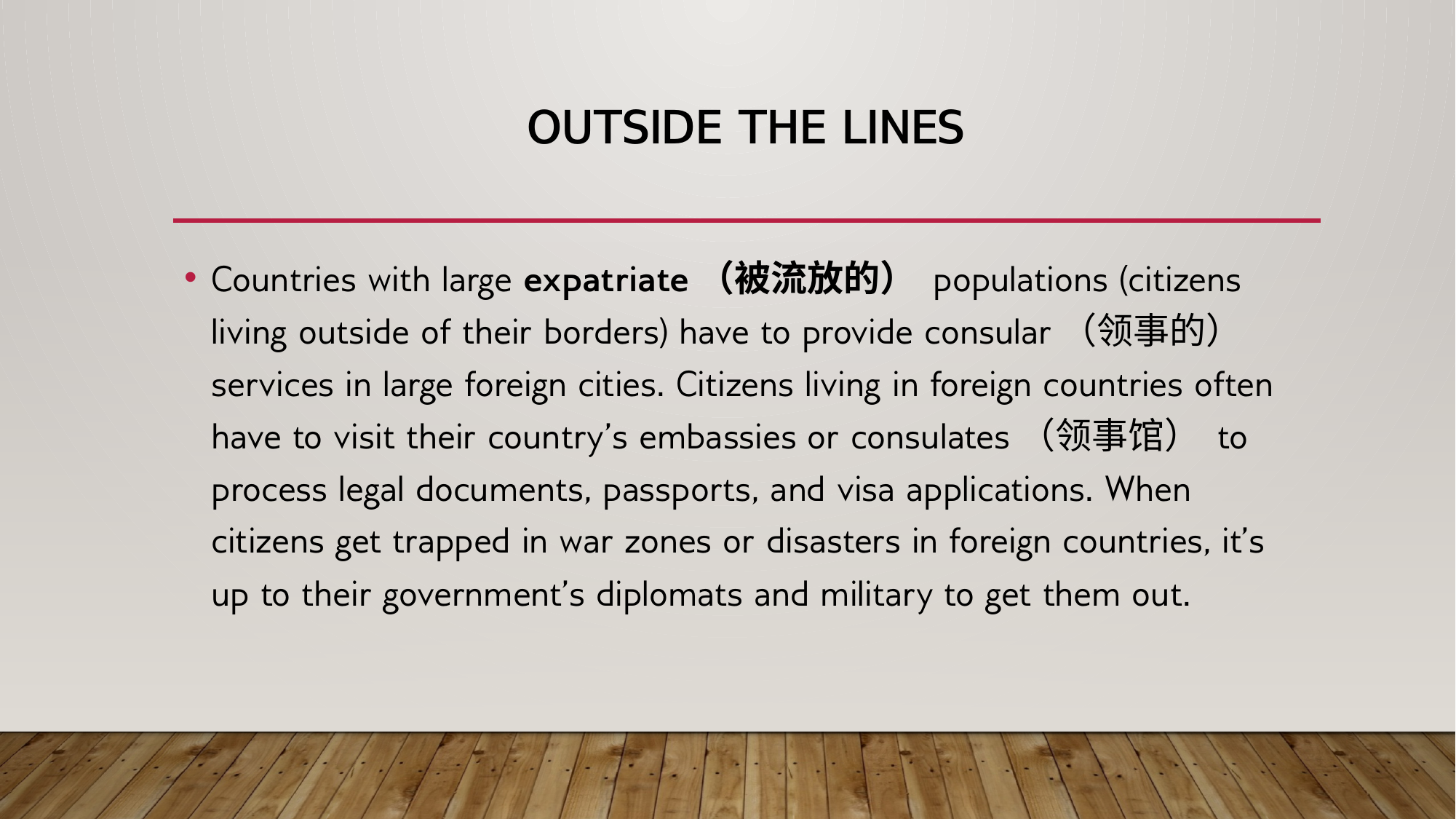

# Outside the Lines
Countries with large expatriate（被流放的） populations (citizens living outside of their borders) have to provide consular（领事的） services in large foreign cities. Citizens living in foreign countries often have to visit their country’s embassies or consulates（领事馆） to process legal documents, passports, and visa applications. When citizens get trapped in war zones or disasters in foreign countries, it’s up to their government’s diplomats and military to get them out.